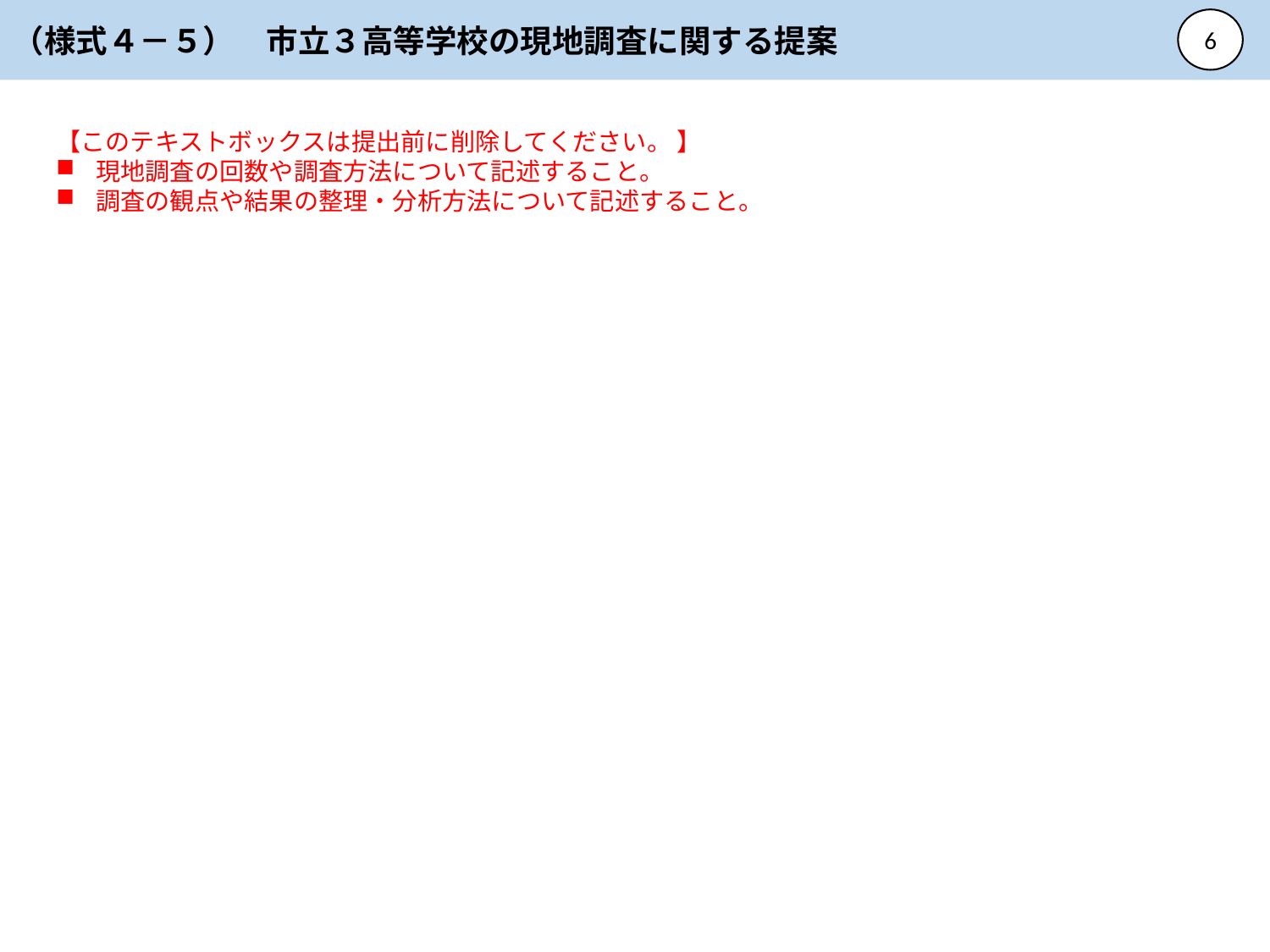

（様式４－５）　市立３高等学校の現地調査に関する提案
6
【このテキストボックスは提出前に削除してください。 】
現地調査の回数や調査方法について記述すること。
調査の観点や結果の整理・分析方法について記述すること。